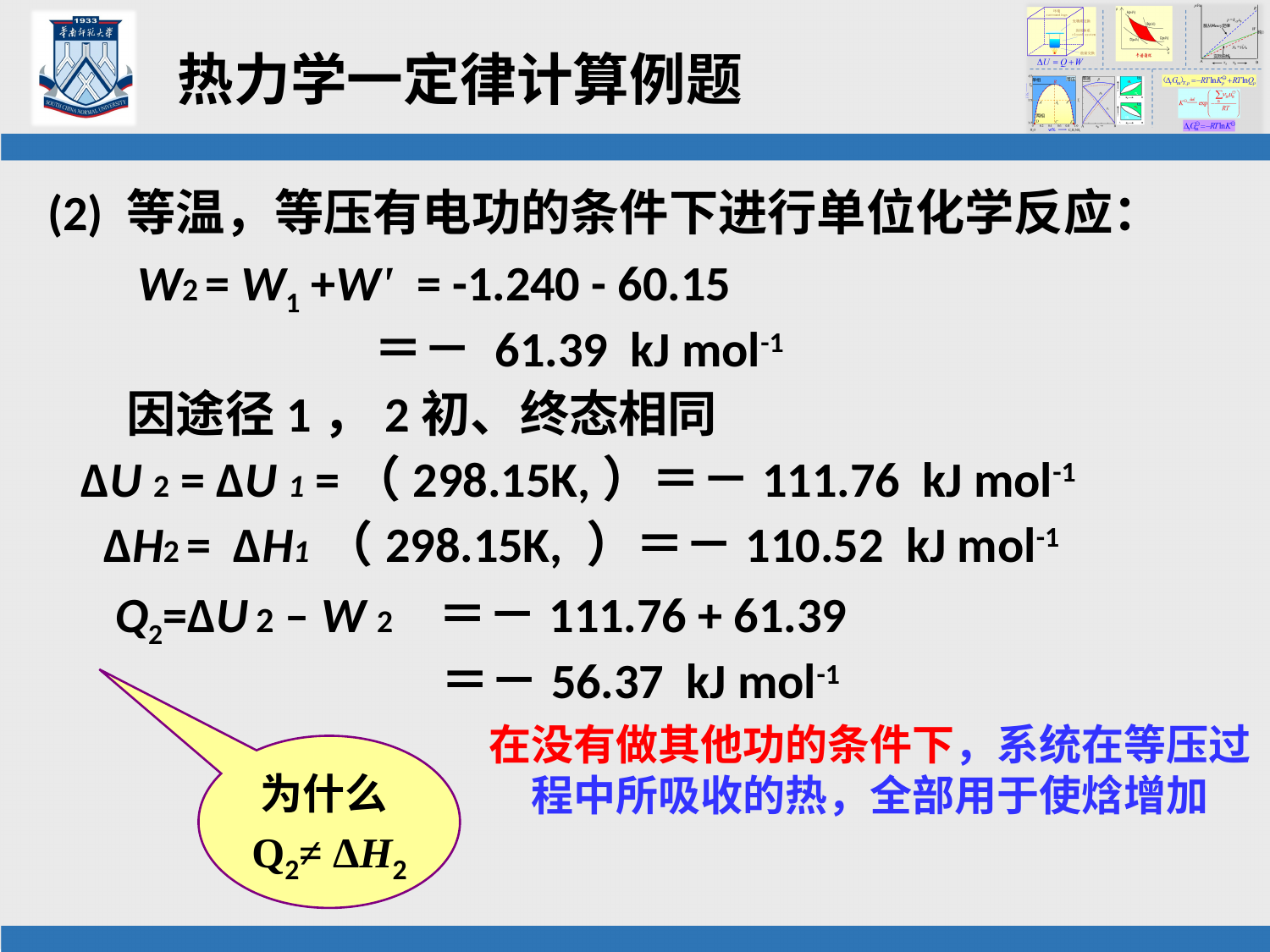

# 热力学一定律计算例题
(2) 等温，等压有电功的条件下进行单位化学反应：
        W2 = W1 +W'  = -1.240 - 60.15
                            ＝－ 61.39  kJ mol-1
      因途径1，2初、终态相同
   ΔU 2 = ΔU 1 =（298.15K,）＝－111.76  kJ mol-1
     ΔH2 =  ΔH1 （298.15K, ）＝－110.52  kJ mol-1
      Q2=ΔU 2 – W 2   ＝－111.76 + 61.39
                                  ＝－56.37  kJ mol-1

在没有做其他功的条件下，系统在等压过程中所吸收的热，全部用于使焓增加
为什么Q2≠ ΔH2